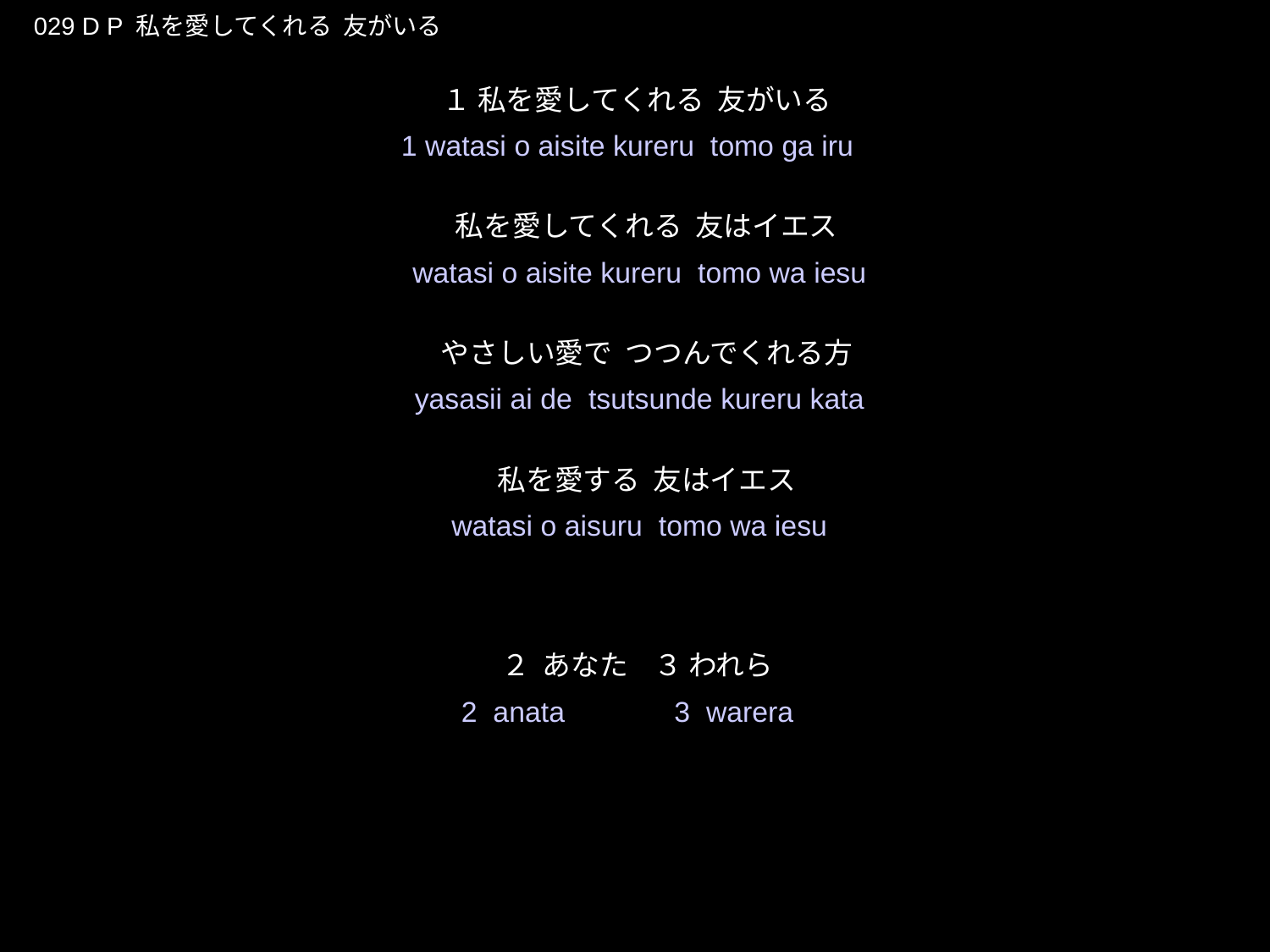

わたしをあいしてくれるともがいる
★P
029 D P 私を愛してくれる  友がいる
１ 私を愛してくれる  友がいる
   私を愛してくれる  友はイエス
   やさしい愛で  つつんでくれる方
   私を愛する  友はイエス
２  あなた    ３ われら
★１
1 watasi o aisite kureru  tomo ga iru
   watasi o aisite kureru  tomo wa iesu
   yasasii ai de  tsutsunde kureru kata
   watasi o aisuru  tomo wa iesu
2  anata　　　3  warera